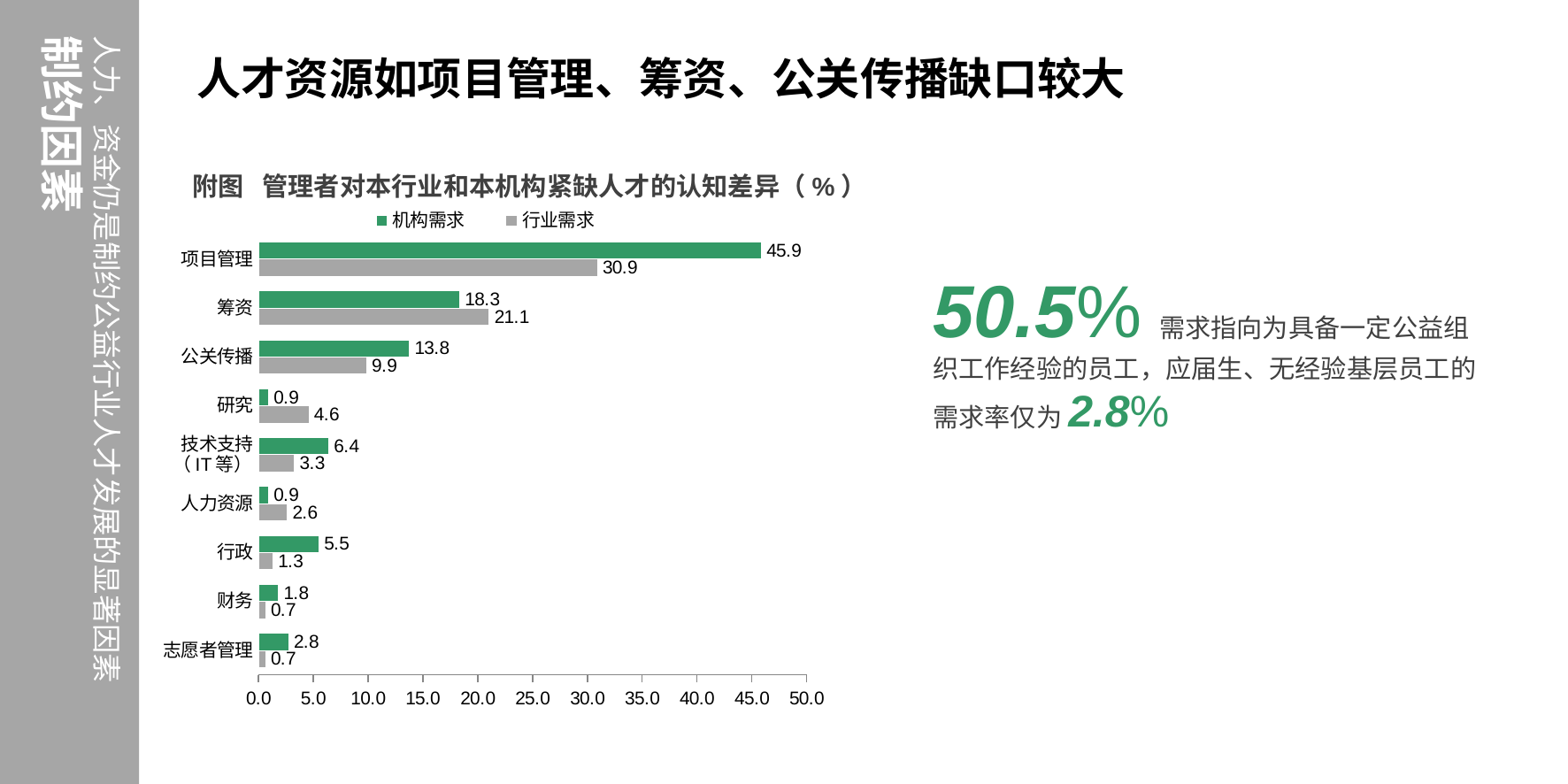

人力、资金仍是制约公益行业人才发展的显著因素
制约因素
# 人才资源如项目管理、筹资、公关传播缺口较大
附图   管理者对本行业和本机构紧缺人才的认知差异（%）

### Chart

| Category | 行业需求 | 机构需求 |
|---|---|---|
|  志愿者管理 | 0.6578947368421101 | 2.75229357798166 |
|  财务 | 0.6578947368421101 | 1.834862385321101 |
|  行政 | 1.3157894736842106 | 5.504587155963303 |
|  人力资源 | 2.631578947368421 | 0.9174311926605506 |
|  技术支持（IT等） | 3.289473684210526 | 6.4220183486238485 |
|  研究 | 4.605263157894743 | 0.9174311926605506 |
|  公关传播 | 9.86842105263157 | 13.761467889908307 |
|  筹资 | 21.05263157894719 | 18.34862385321091 |
|  项目管理 | 30.92105263157885 | 45.871559633027495 |
50.5%需求指向为具备一定公益组织工作经验的员工，应届生、无经验基层员工的需求率仅为2.8%